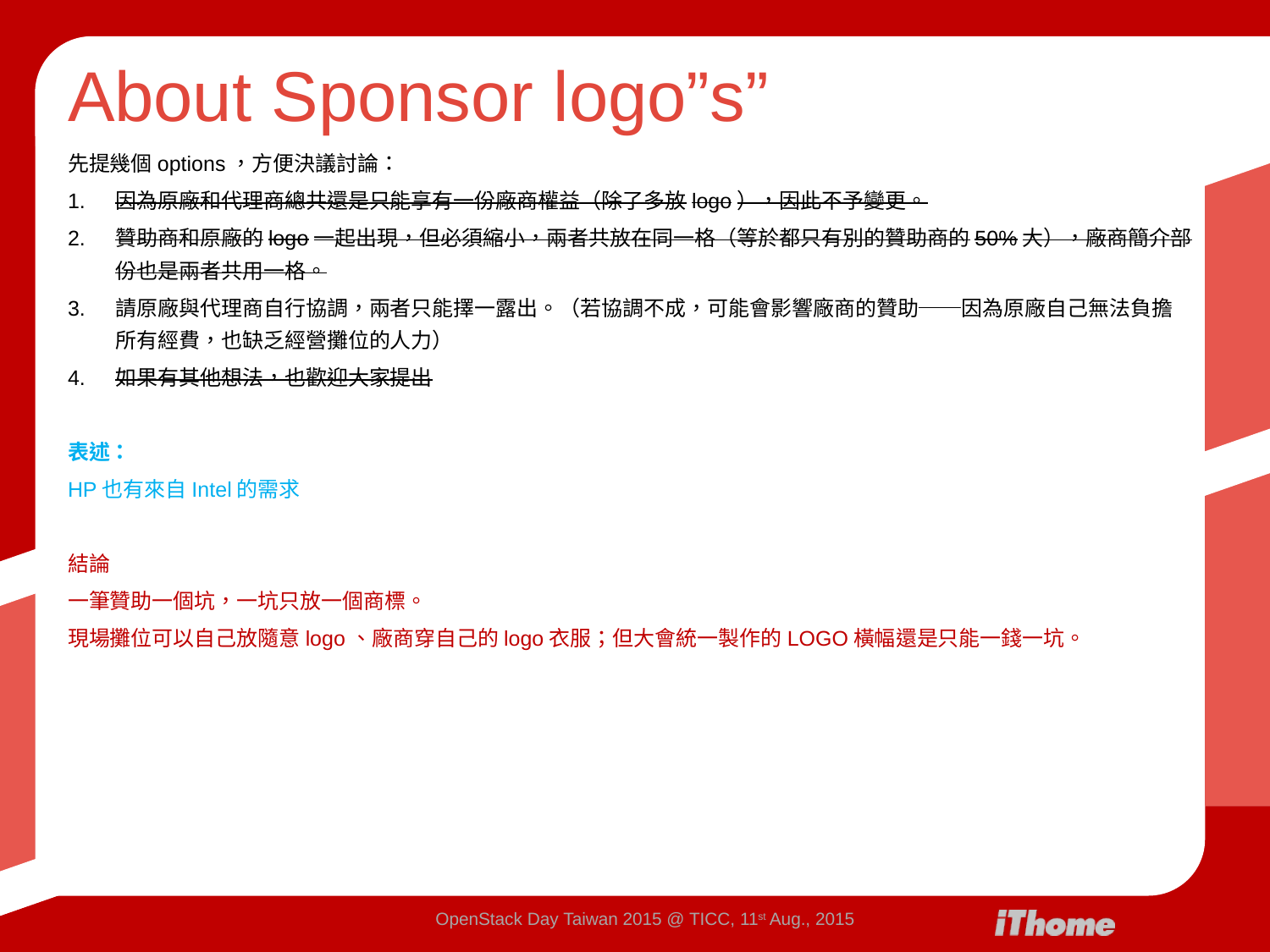

# About Sponsor logo”s”
先提幾個options，方便決議討論：
因為原廠和代理商總共還是只能享有一份廠商權益（除了多放logo），因此不予變更。
贊助商和原廠的logo一起出現，但必須縮小，兩者共放在同一格（等於都只有別的贊助商的50%大），廠商簡介部份也是兩者共用一格。
請原廠與代理商自行協調，兩者只能擇一露出。（若協調不成，可能會影響廠商的贊助──因為原廠自己無法負擔所有經費，也缺乏經營攤位的人力）
如果有其他想法，也歡迎大家提出

表述：
HP也有來自Intel的需求

結論
一筆贊助一個坑，一坑只放一個商標。
現場攤位可以自己放隨意logo、廠商穿自己的logo衣服；但大會統一製作的LOGO橫幅還是只能一錢一坑。